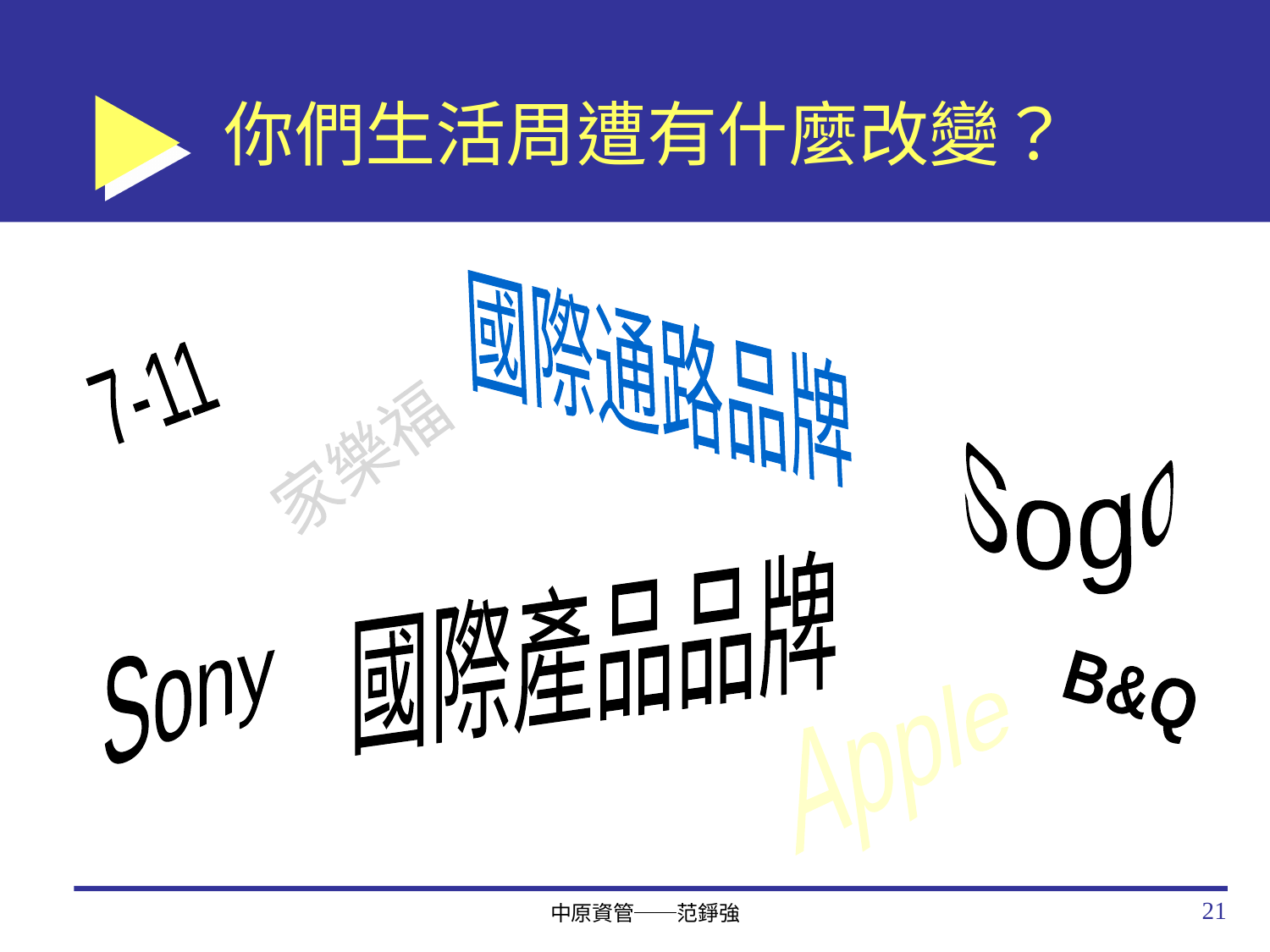

# 你們生活周遭有什麼改變？
國際通路品牌
7-11
家樂福
Sogo
國際產品品牌
Sony
B&Q
Apple
21